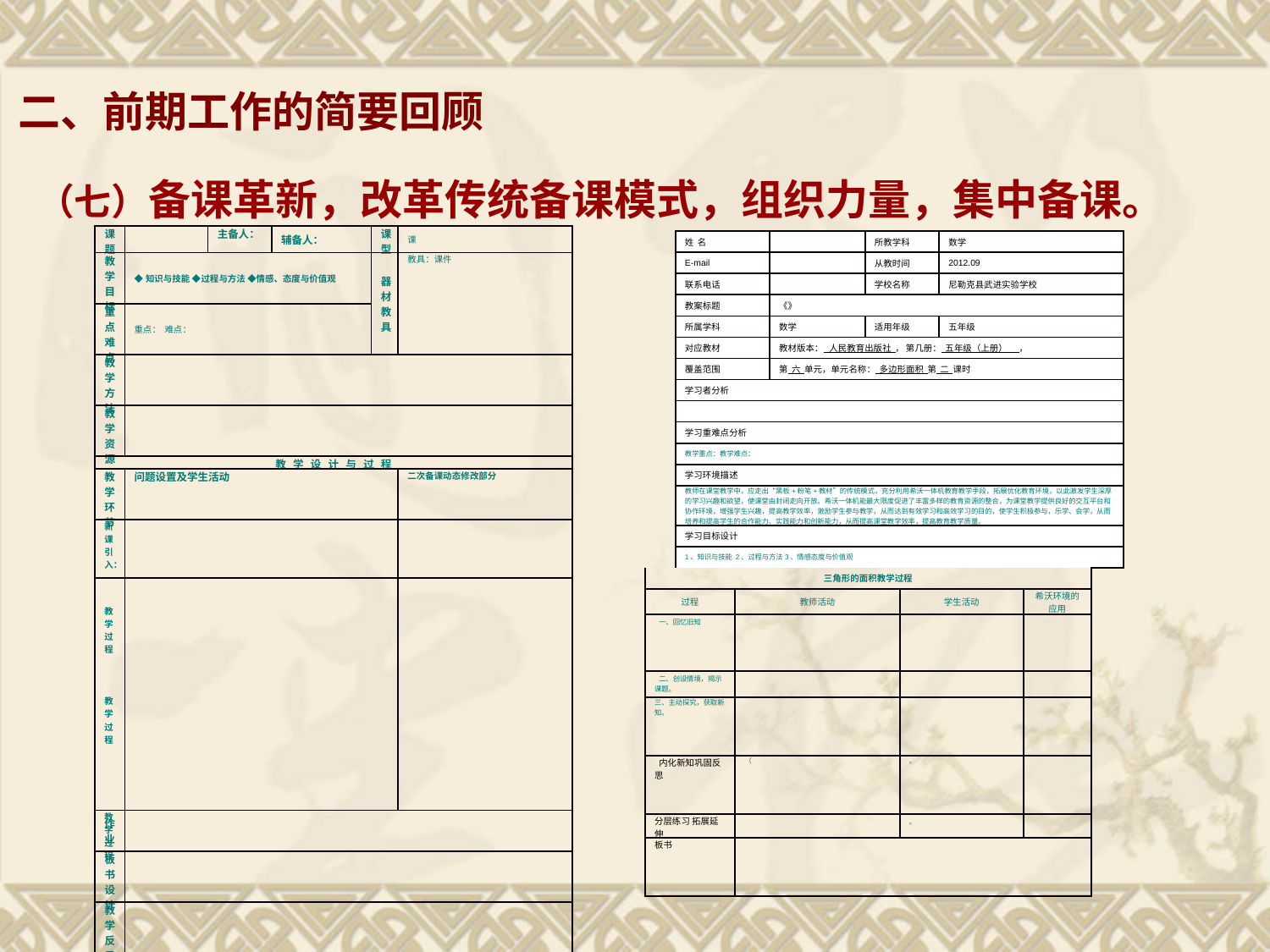

# 二、前期工作的简要回顾
（七）备课革新，改革传统备课模式，组织力量，集中备课。

| 课题 |  | 主备人： | 辅备人： | 课型 | 课 |
| --- | --- | --- | --- | --- | --- |
| 教学目标 | ◆知识与技能 ◆过程与方法 ◆情感、态度与价值观 |  |  | 器材教具 | 教具：课件 |
| 重点难点 | 重点： 难点： |  |  |  |  |
| 教学方法 |  |  |  |  |  |
| 教学资源 |  |  |  |  |  |
| 教 学 设 计 与 过 程 |  |  |  |  |  |
| 教学环节 | 问题设置及学生活动 |  |  |  | 二次备课动态修改部分 |
| 新课引入： |  |  |  |  |  |
| 教 学 过 程 教 学 过 程 教 学 过 程 |  |  |  |  |  |
| 作 业 |  |  |  |  |  |
| 板书设计 |  |  |  |  |  |
| 教学反思 |  |  |  |  |  |
|  | 姓 名 |  |  | 所教学科 |  | 数学 |  |  |
| --- | --- | --- | --- | --- | --- | --- | --- | --- |
|  | E-mail |  |  | 从教时间 |  | 2012.09 |  |  |
|  | 联系电话 |  |  | 学校名称 |  | 尼勒克县武进实验学校 |  |  |
|  | 教案标题 |  | 《》 |  |  |  |  |  |
|  | 所属学科 |  | 数学 | 适用年级 |  | 五年级 |  |  |
|  | 对应教材 |  | 教材版本： 人民教育出版社 ， 第几册： 五年级（上册） ， |  |  |  |  |  |
|  | 覆盖范围 |  | 第 六 单元，单元名称： 多边形面积 第 二 课时 |  |  |  |  |  |
|  | 学习者分析 |  |  |  |  |  |  |  |
|  |  |  |  |  |  |  |  |  |
|  | 学习重难点分析 |  |  |  |  |  |  |  |
|  | 教学重点：教学难点： |  |  |  |  |  |  |  |
|  | 学习环境描述 |  |  |  |  |  |  |  |
|  | 教师在课堂教学中，应走出“黑板+粉笔+教材”的传统模式，充分利用希沃一体机教育教学手段，拓展优化教育环境，以此激发学生深厚的学习兴趣和欲望，使课堂由封闭走向开放。希沃一体机能最大限度促进了丰富多样的教育资源的整合，为课堂教学提供良好的交互平台和协作环境，增强学生兴趣，提高教学效率，激励学生参与教学，从而达到有效学习和高效学习的目的，使学生积极参与，乐学、会学，从而培养和提高学生的合作能力、实践能力和创新能力，从而提高课堂教学效率，提高教育教学质量。 |  |  |  |  |  |  |  |
|  | 学习目标设计 |  |  |  |  |  |  |  |
|  | 1、知识与技能 2、过程与方法3、情感态度与价值观 |  |  |  |  |  |  |  |
| 三角形的面积教学过程 |  |  |  |  |  |  |  |  |
| 过程 |  | 教师活动 |  |  | 学生活动 |  | 希沃环境的应用 |  |
| 一、回忆旧知 |  |  |  |  |  |  |  |  |
| 二、创设情境，揭示课题。 |  |  |  |  |  |  |  |  |
| 三、主动探究，获取新知。 |  |  |  |  |  |  |  |  |
| 内化新知巩固反思 |  | （ |  |  | 。 |  |  |  |
| 分层练习 拓展延伸 |  |  |  |  | 。 |  |  |  |
| 板书 |  |  |  |  |  |  |  |  |